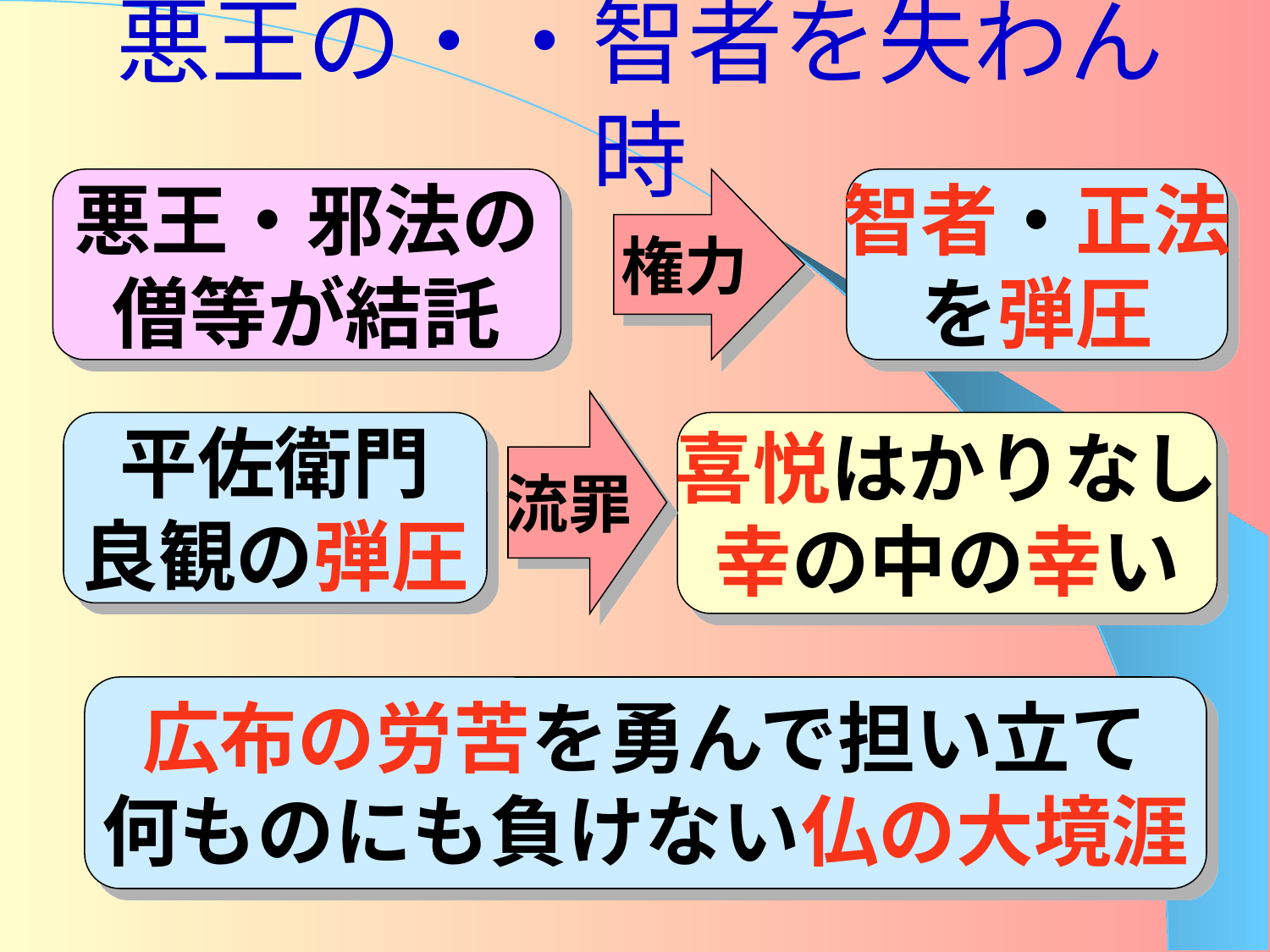

# 悪王の・・智者を失わん時
悪王・邪法の
僧等が結託
権力
智者・正法
を弾圧
流罪
平佐衛門
良観の弾圧
喜悦はかりなし
幸の中の幸い
広布の労苦を勇んで担い立て
何ものにも負けない仏の大境涯